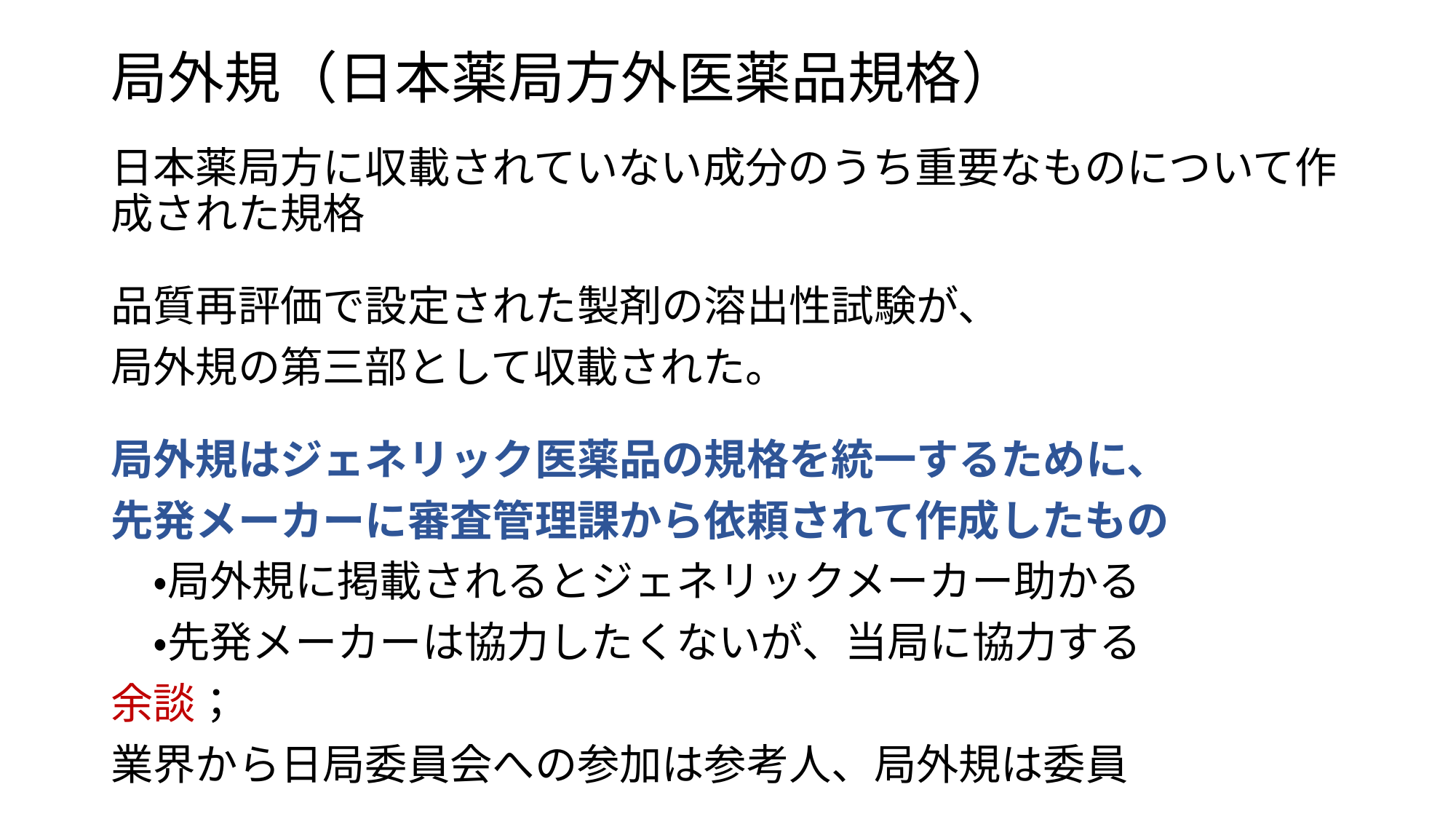

# 局外規（日本薬局方外医薬品規格）
日本薬局方に収載されていない成分のうち重要なものについて作成された規格

品質再評価で設定された製剤の溶出性試験が、
局外規の第三部として収載された。

局外規はジェネリック医薬品の規格を統一するために、
先発メーカーに審査管理課から依頼されて作成したもの
　・局外規に掲載されるとジェネリックメーカー助かる
　・先発メーカーは協力したくないが、当局に協力する
余談；
業界から日局委員会への参加は参考人、局外規は委員